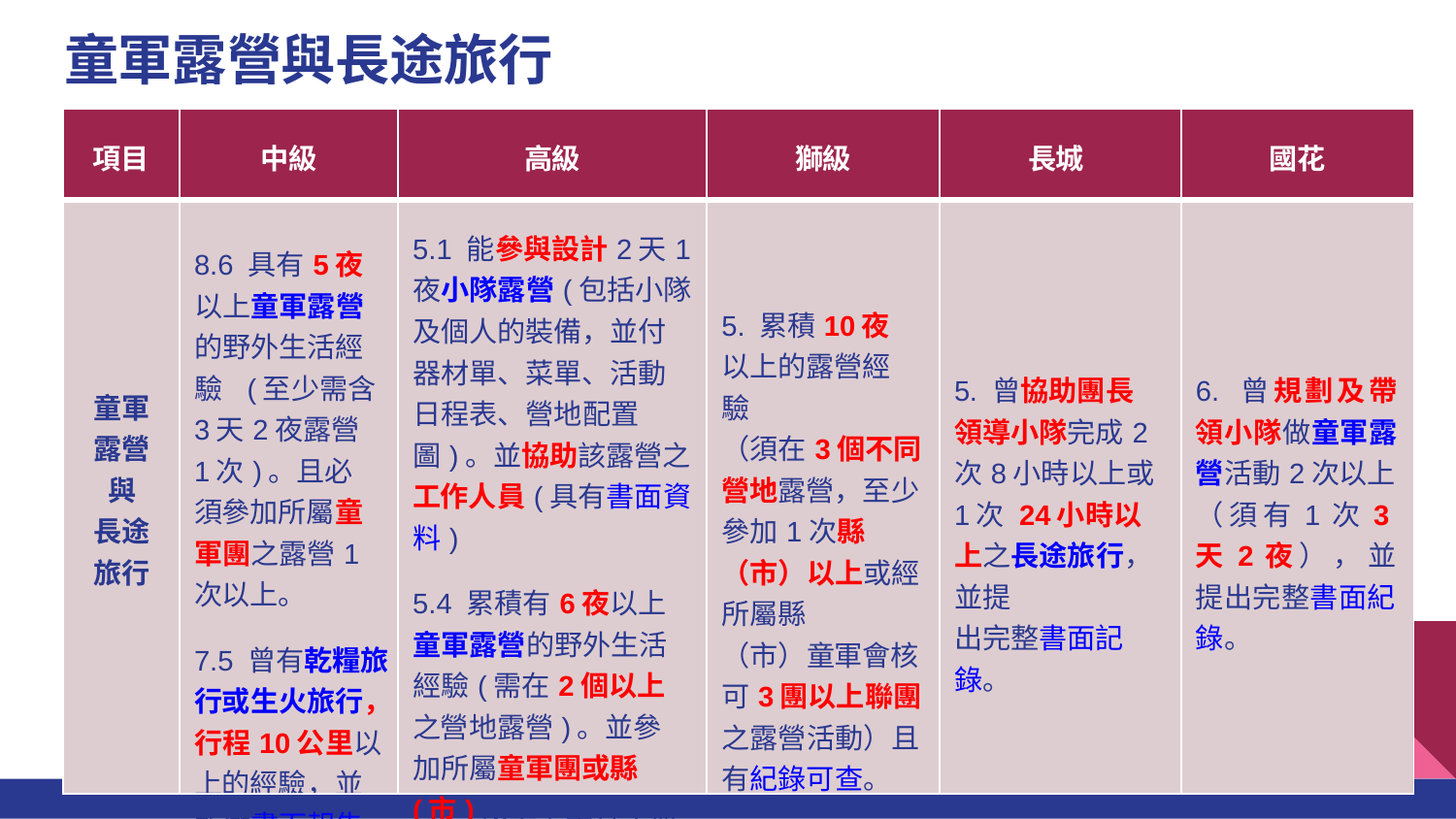

# 童軍露營與長途旅行
| 項目 | 中級 | 高級 | 獅級 | 長城 | 國花 |
| --- | --- | --- | --- | --- | --- |
| 童軍露營與 長途旅行 | 8.6 具有5夜以上童軍露營的野外生活經驗 (至少需含3天2夜露營1次)。且必須參加所屬童軍團之露營1次以上。 7.5 曾有乾糧旅行或生火旅行，行程10公里以上的經驗，並 能做書面報告 | 5.1 能參與設計2天1夜小隊露營(包括小隊及個人的裝備，並付器材單、菜單、活動日程表、營地配置圖)。並協助該露營之工作人員(具有書面資料) 5.4 累積有6夜以上童軍露營的野外生活經驗(需在2個以上之營地露營)。並參加所屬童軍團或縣(市)以上童軍會主辦之露營1次以上。且有紀錄可查。 | 5. 累積10夜以上的露營經驗 （須在3個不同營地露營，至少參加1次縣（市）以上或經所屬縣 （市）童軍會核可3團以上聯團之露營活動）且有紀錄可查。 | 5. 曾協助團長領導小隊完成2次8小時以上或1次 24小時以上之長途旅行，並提 出完整書面記錄。 | 6. 曾規劃及帶領小隊做童軍露營活動2次以上 （須有1次3天2夜），並提出完整書面紀錄。 |